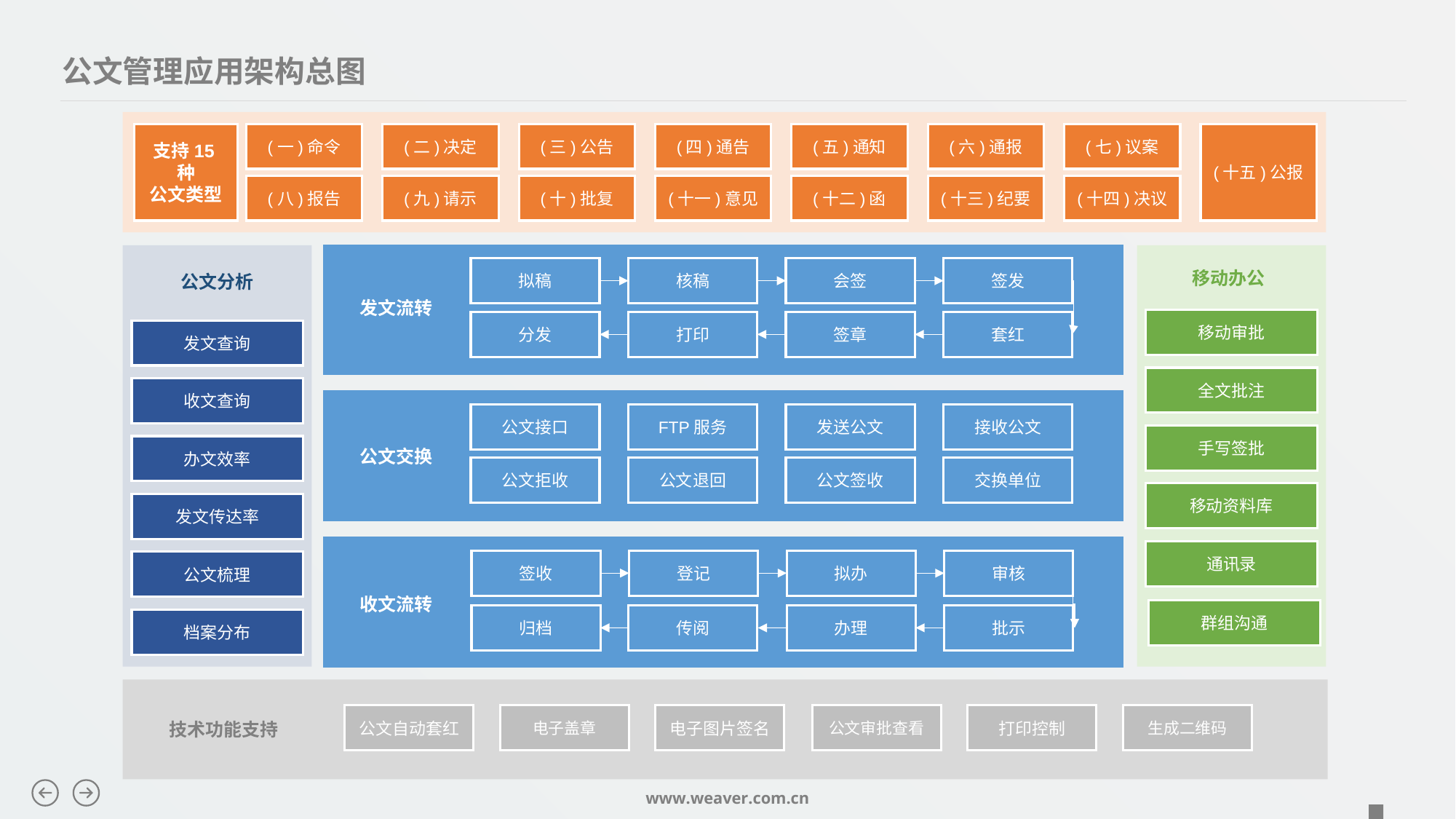

公文管理应用架构总图

支持15种
公文类型
(一)命令
(二)决定
(三)公告
(四)通告
(五)通知
(六)通报
(七)议案
(十五)公报
(八)报告
(九)请示
(十)批复
(十一)意见
(十二)函
(十三)纪要
(十四)决议

公文分析
移动办公
拟稿
核稿
会签
签发
发文流转
移动审批
分发
打印
签章
套红
发文查询
全文批注
收文查询

公文接口
FTP服务
发送公文
接收公文
公文交换
手写签批
办文效率
公文拒收
公文退回
公文签收
交换单位
移动资料库
发文传达率

通讯录
签收
登记
拟办
审核
公文梳理
收文流转
群组沟通
归档
传阅
办理
批示
档案分布

技术功能支持
公文自动套红
电子盖章
电子图片签名
公文审批查看
打印控制
生成二维码